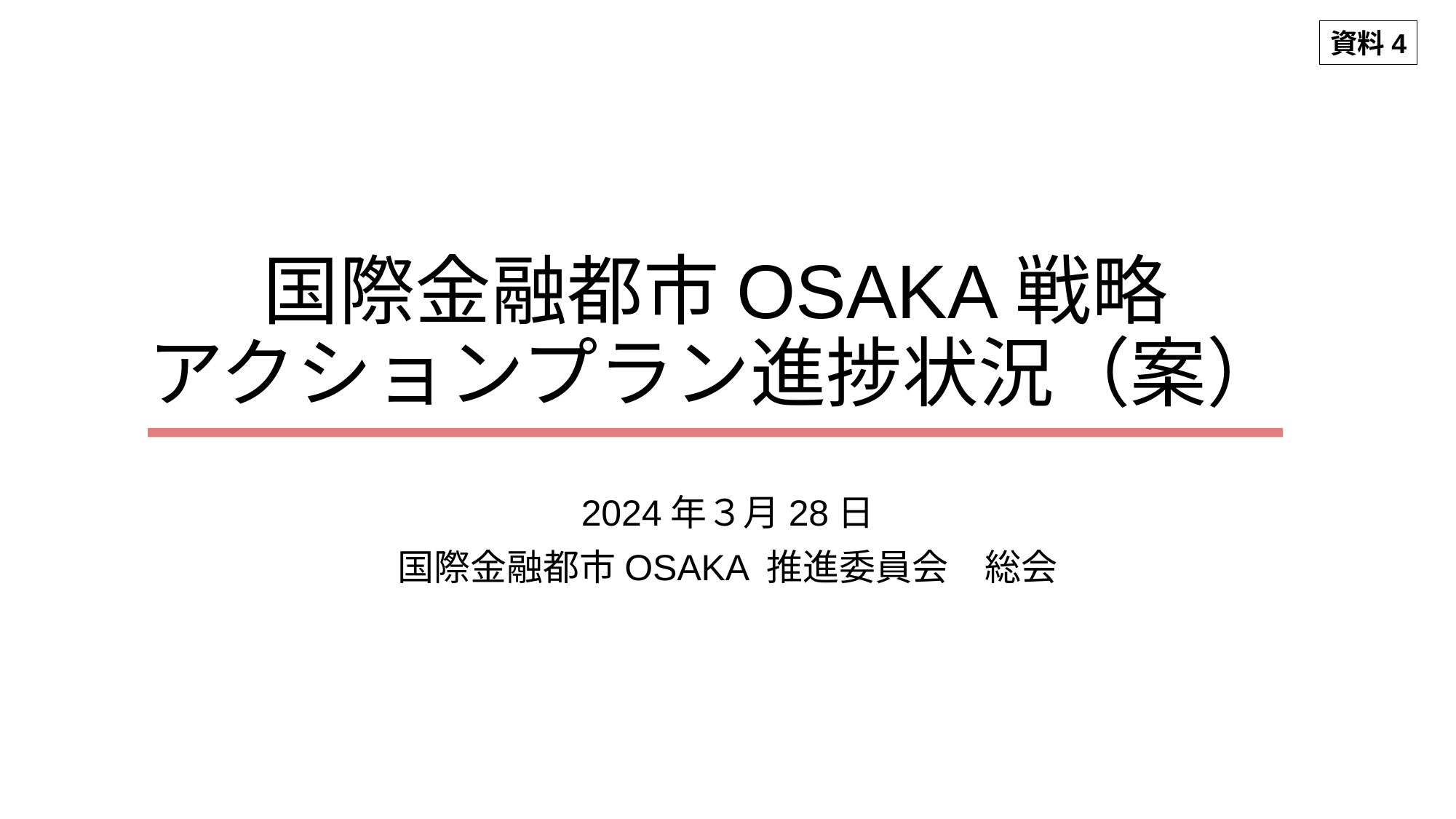

資料4
# 国際金融都市OSAKA戦略 アクションプラン進捗状況（案）

2024年３月28日
国際金融都市OSAKA 推進委員会　総会